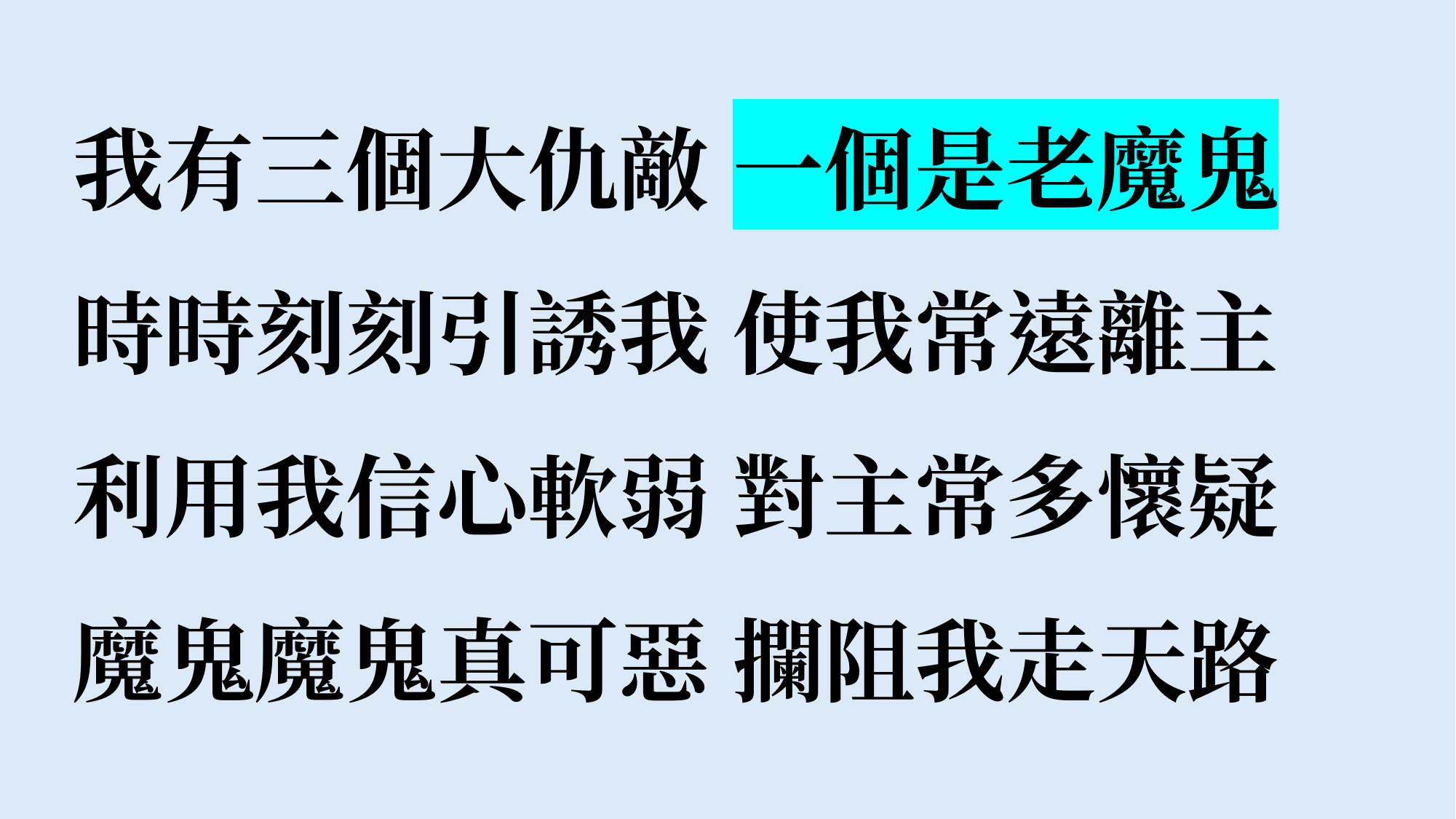

我有三個大仇敵 一個是老魔鬼時時刻刻引誘我 使我常遠離主利用我信心軟弱 對主常多懷疑魔鬼魔鬼真可惡 攔阻我走天路